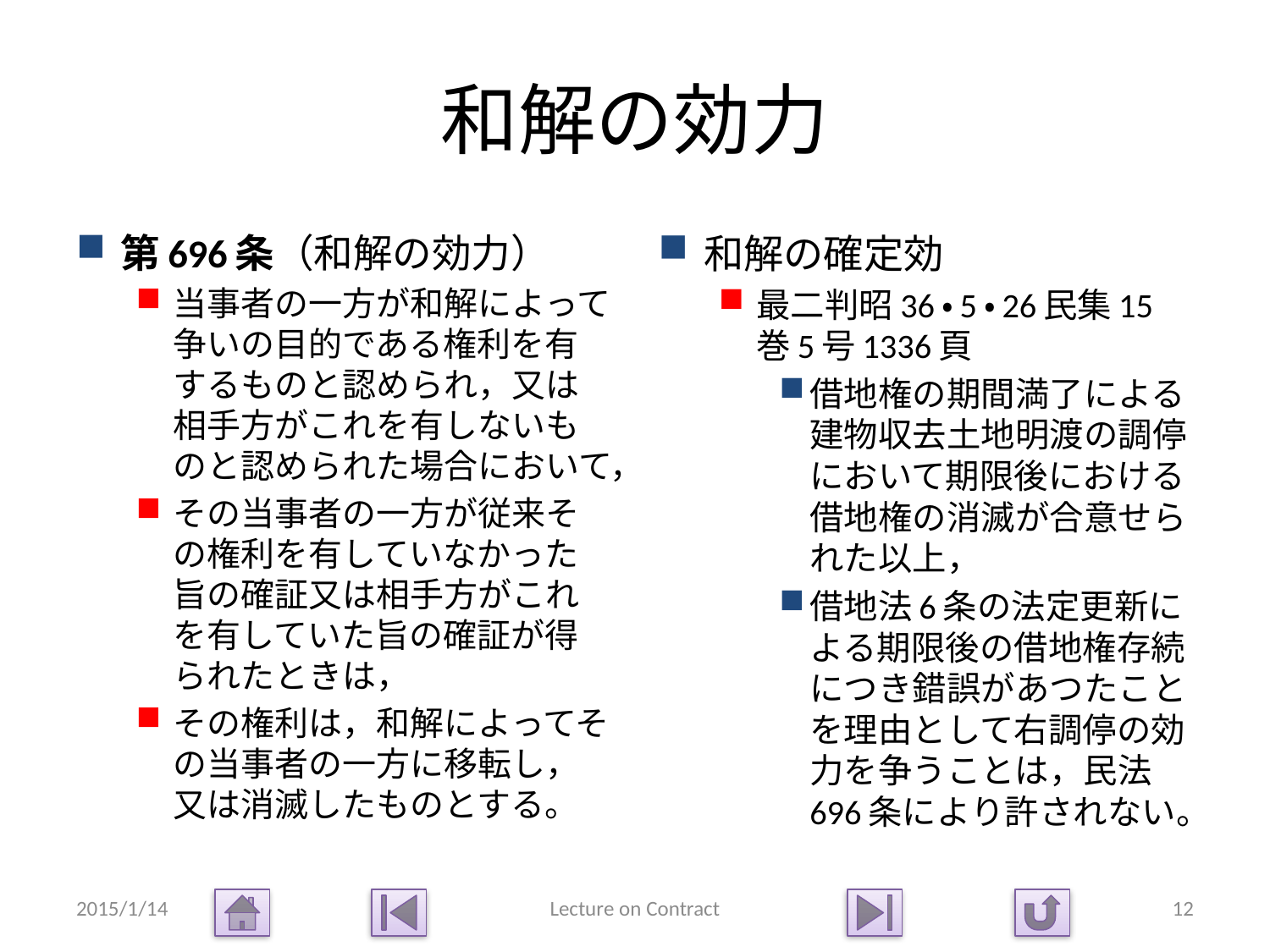

# 和解の効力
第696条（和解の効力）
当事者の一方が和解によって争いの目的である権利を有するものと認められ，又は相手方がこれを有しないも のと認められた場合において，
その当事者の一方が従来その権利を有していなかった旨の確証又は相手方がこれを有していた旨の確証が得られたときは，
その権利は，和解によってその当事者の一方に移転し，又は消滅したものとする。
和解の確定効
最二判昭36・5・26民集15巻5号1336頁
借地権の期間満了による建物収去土地明渡の調停において期限後における借地権の消滅が合意せられた以上，
借地法6条の法定更新による期限後の借地権存続につき錯誤があつたことを理由として右調停の効力を争うことは，民法696条により許されない。
2015/1/14
Lecture on Contract
12